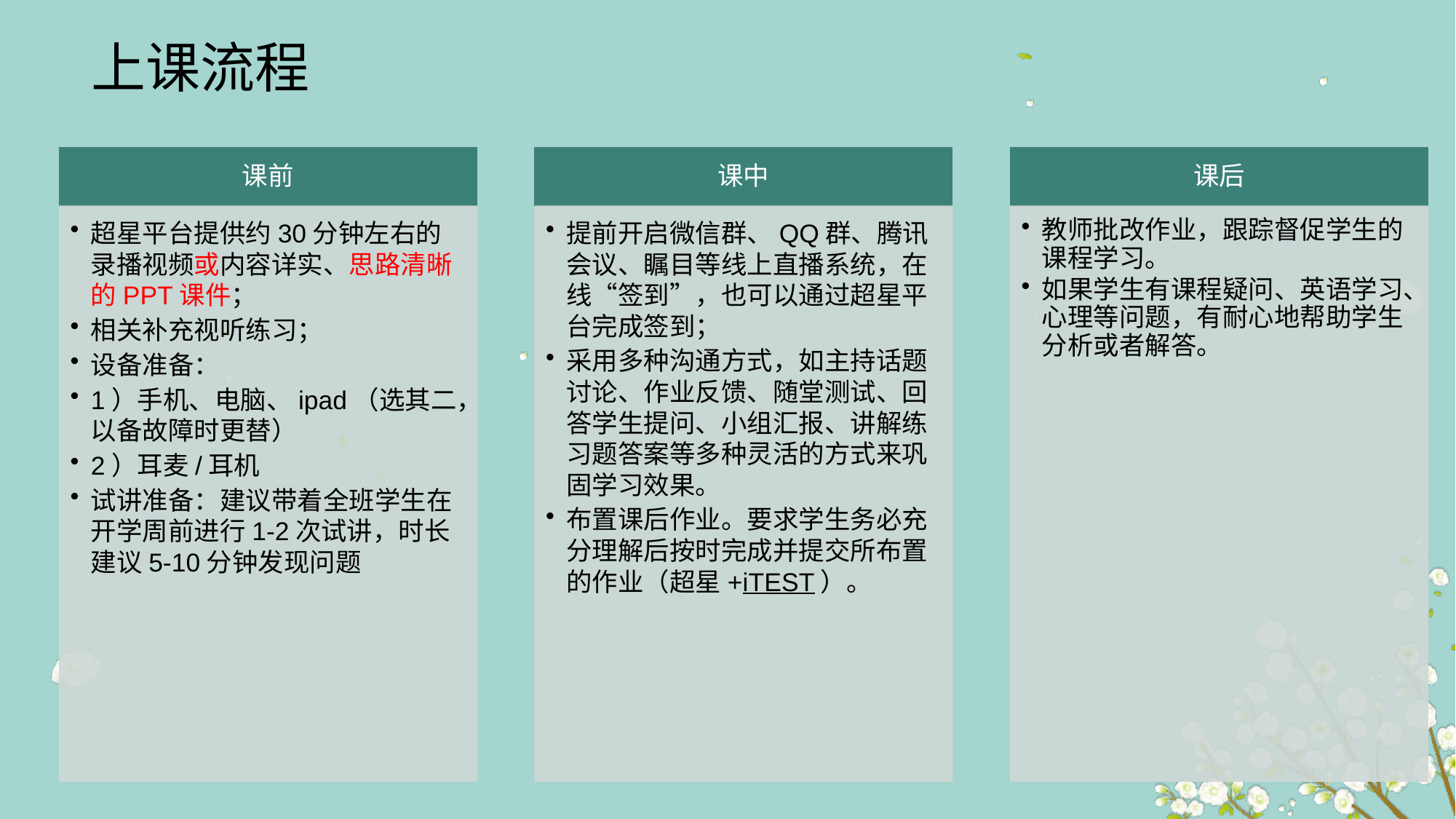

上课流程
课前
超星平台提供约30分钟左右的录播视频或内容详实、思路清晰的PPT课件；
相关补充视听练习；
设备准备：
1）手机、电脑、ipad（选其二，以备故障时更替）
2）耳麦/耳机
试讲准备：建议带着全班学生在开学周前进行1-2次试讲，时长建议5-10分钟发现问题
课中
提前开启微信群、QQ群、腾讯会议、瞩目等线上直播系统，在线“签到”，也可以通过超星平台完成签到；
采用多种沟通方式，如主持话题讨论、作业反馈、随堂测试、回答学生提问、小组汇报、讲解练习题答案等多种灵活的方式来巩固学习效果。
布置课后作业。要求学生务必充分理解后按时完成并提交所布置的作业（超星+iTEST）。
课后
教师批改作业，跟踪督促学生的课程学习。
如果学生有课程疑问、英语学习、心理等问题，有耐心地帮助学生分析或者解答。